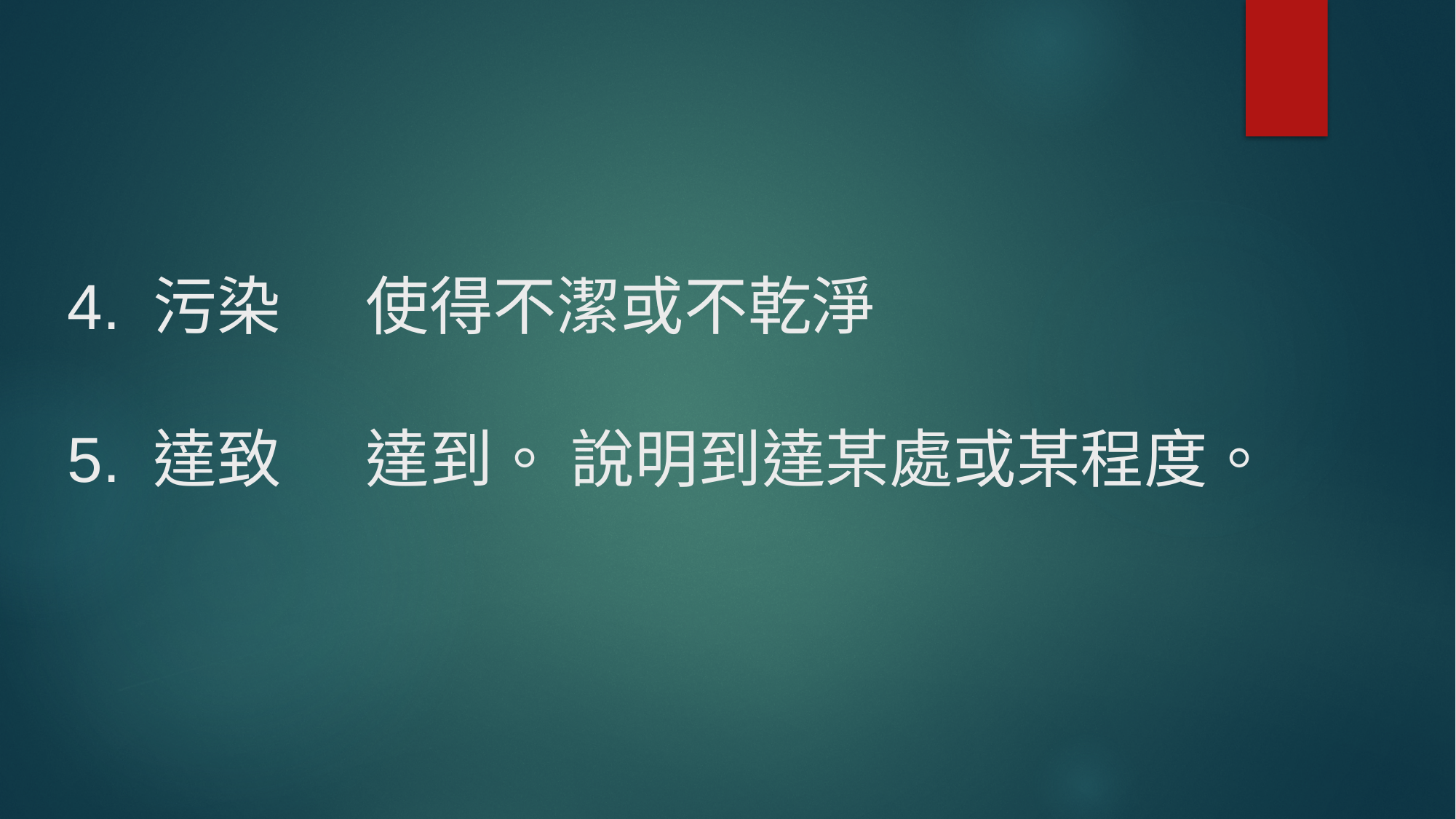

# 4. 污染      使得不潔或不乾淨 5. 達致      達到。 說明到達某處或某程度。